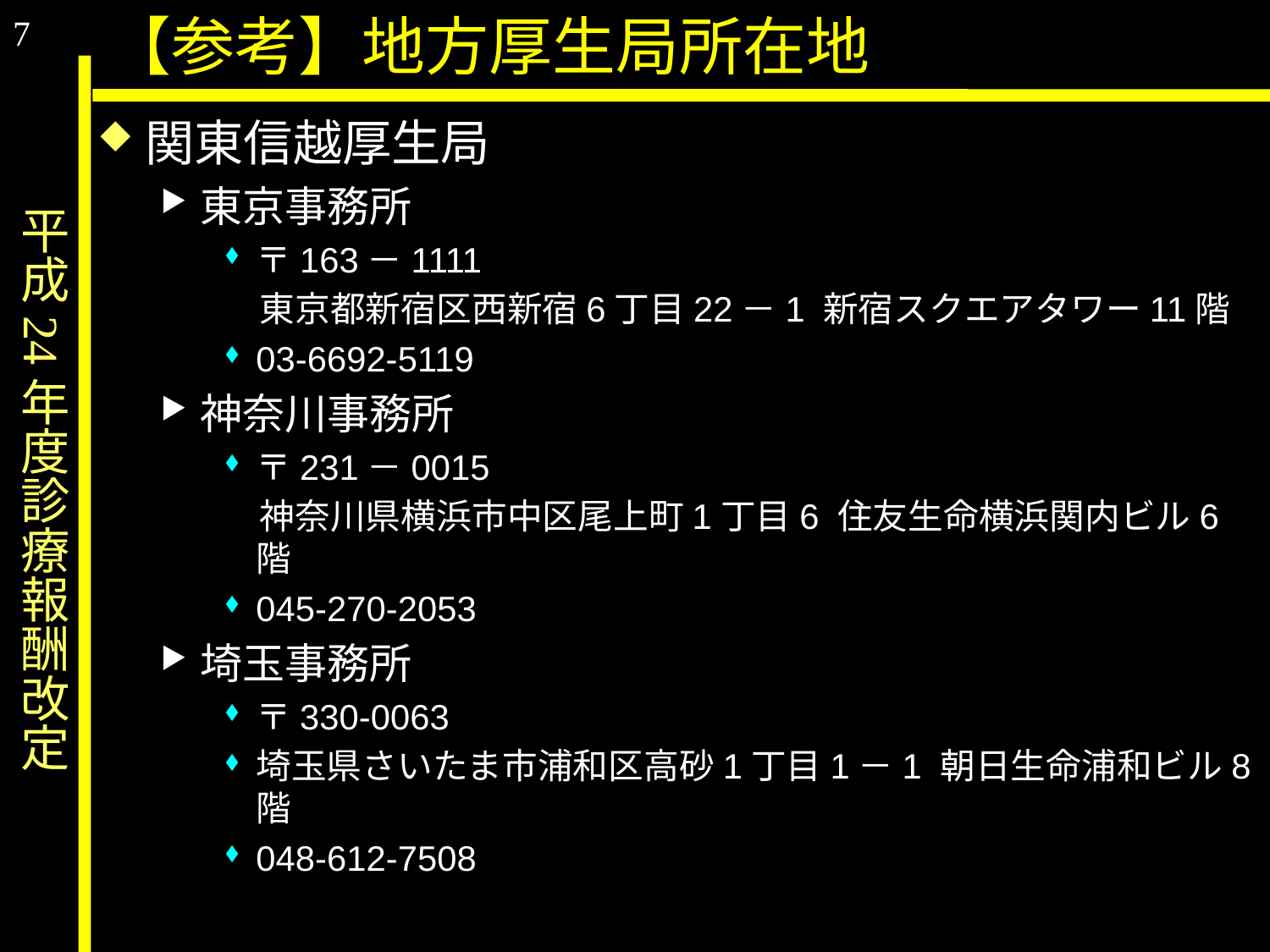

7
【参考】地方厚生局所在地

関東信越厚生局
東京事務所
〒163－1111
　東京都新宿区西新宿6丁目22－1 新宿スクエアタワー11階
03-6692-5119
神奈川事務所
〒231－0015
　神奈川県横浜市中区尾上町1丁目6 住友生命横浜関内ビル6階
045-270-2053
埼玉事務所
〒330-0063
埼玉県さいたま市浦和区高砂1丁目1－1 朝日生命浦和ビル8階
048-612-7508
# 平成24年度診療報酬改定